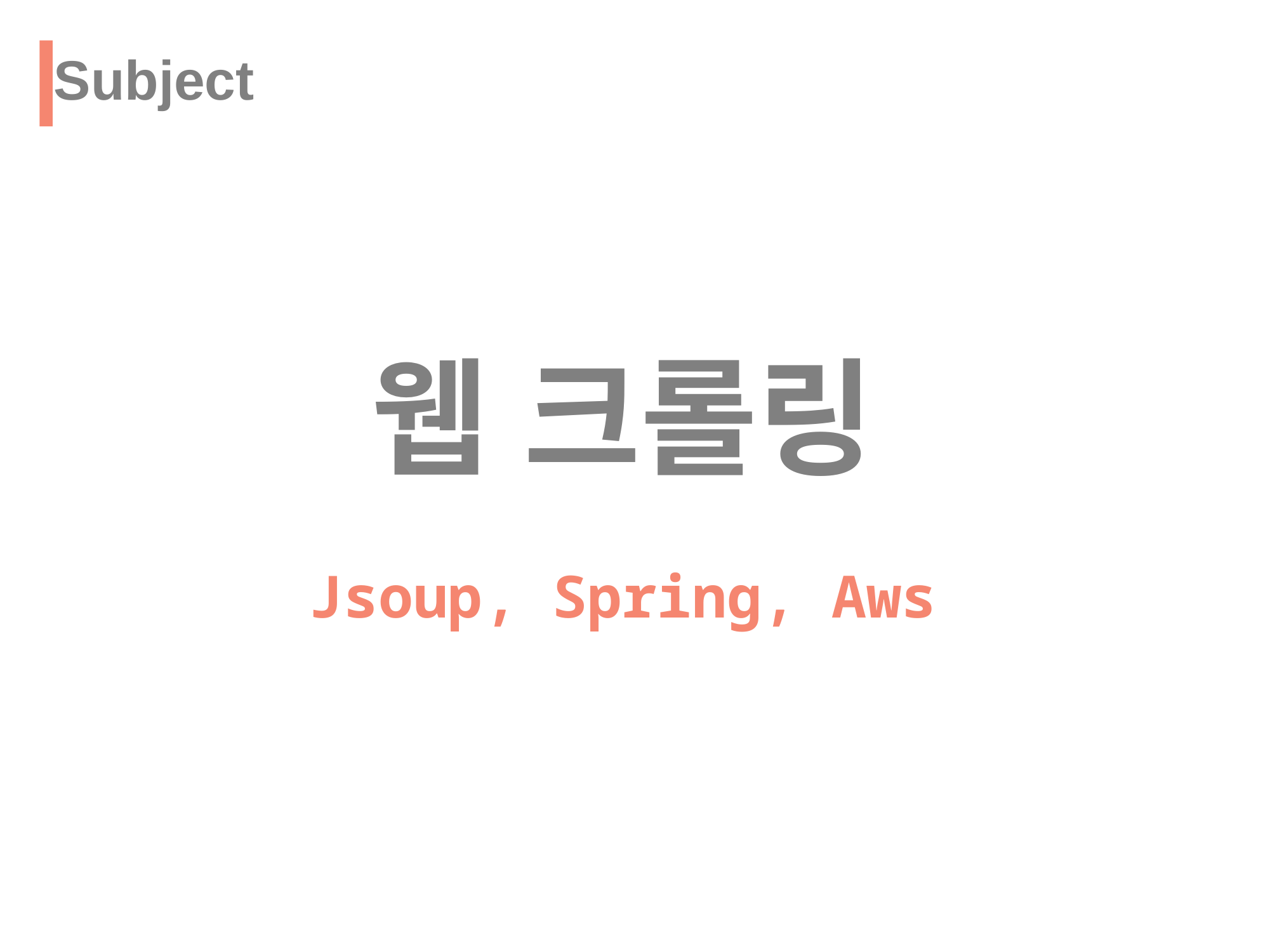

# Subject
웹 크롤링

Jsoup, Spring, Aws